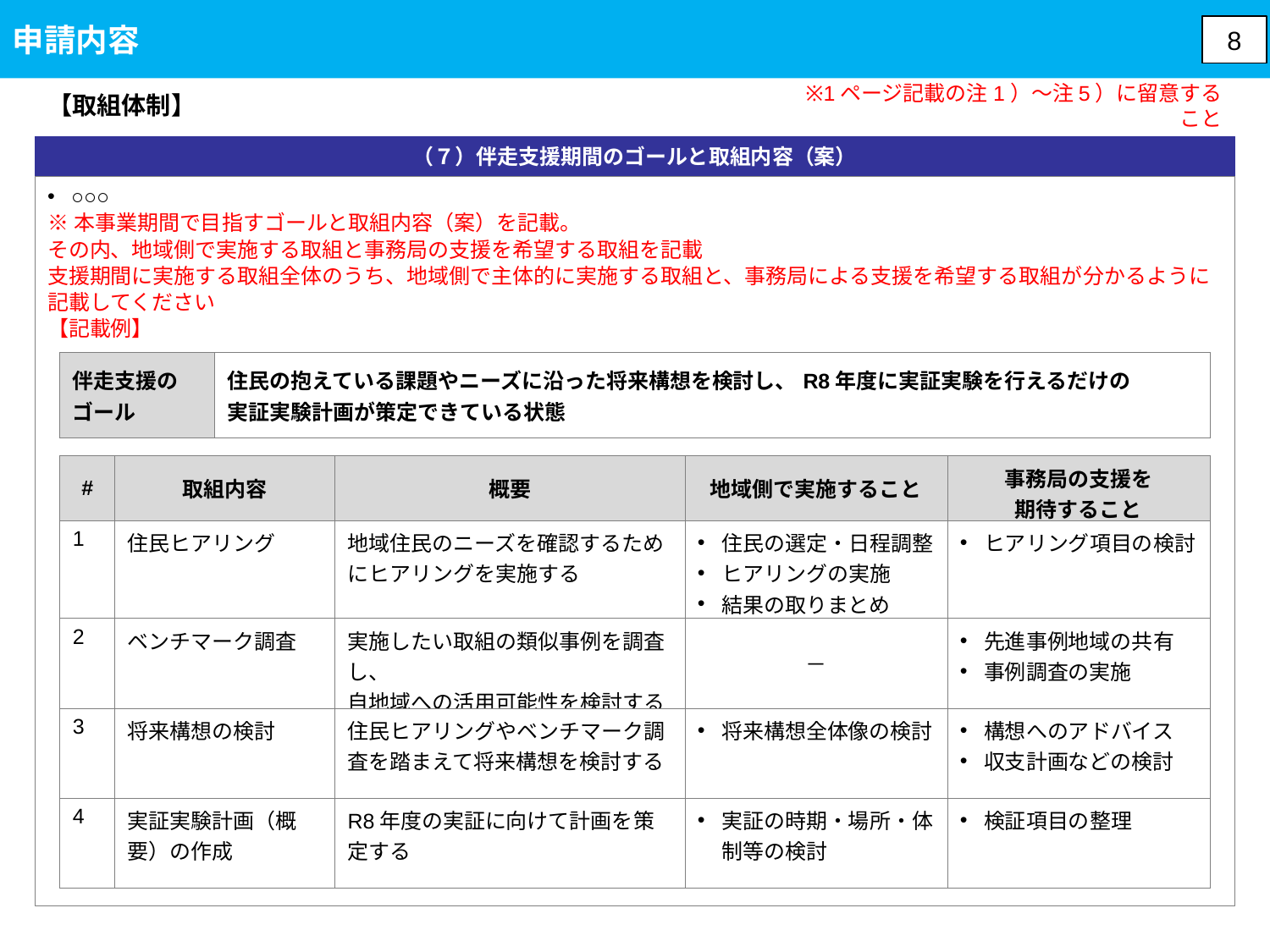

申請内容
8
【取組体制】
※1ページ記載の注1）～注5）に留意すること
（７）伴走支援期間のゴールと取組内容（案）
○○○
※本事業期間で目指すゴールと取組内容（案）を記載。
その内、地域側で実施する取組と事務局の支援を希望する取組を記載
支援期間に実施する取組全体のうち、地域側で主体的に実施する取組と、事務局による支援を希望する取組が分かるように記載してください
【記載例】

| 伴走支援のゴール | 住民の抱えている課題やニーズに沿った将来構想を検討し、R8年度に実証実験を行えるだけの 実証実験計画が策定できている状態 |
| --- | --- |
| # | 取組内容 | 概要 | 地域側で実施すること | 事務局の支援を 期待すること |
| --- | --- | --- | --- | --- |
| 1 | 住民ヒアリング | 地域住民のニーズを確認するためにヒアリングを実施する | 住民の選定・日程調整 ヒアリングの実施 結果の取りまとめ | ヒアリング項目の検討 |
| 2 | ベンチマーク調査 | 実施したい取組の類似事例を調査し、 自地域への活用可能性を検討する | － | 先進事例地域の共有 事例調査の実施 |
| 3 | 将来構想の検討 | 住民ヒアリングやベンチマーク調査を踏まえて将来構想を検討する | 将来構想全体像の検討 | 構想へのアドバイス 収支計画などの検討 |
| 4 | 実証実験計画（概要）の作成 | R8年度の実証に向けて計画を策定する | 実証の時期・場所・体制等の検討 | 検証項目の整理 |